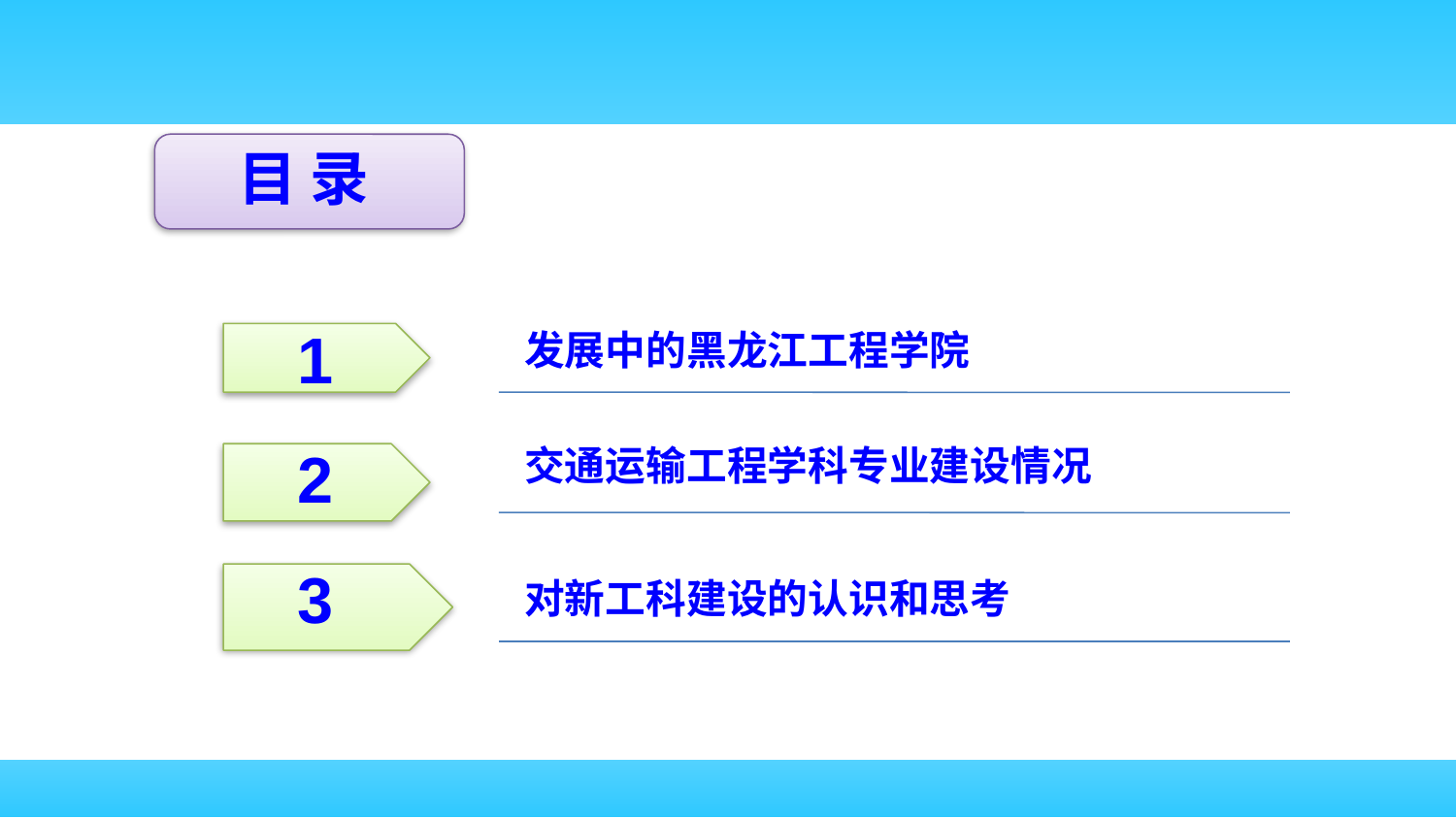

目 录
发展中的黑龙江工程学院
1

交通运输工程学科专业建设情况
2

对新工科建设的认识和思考
3